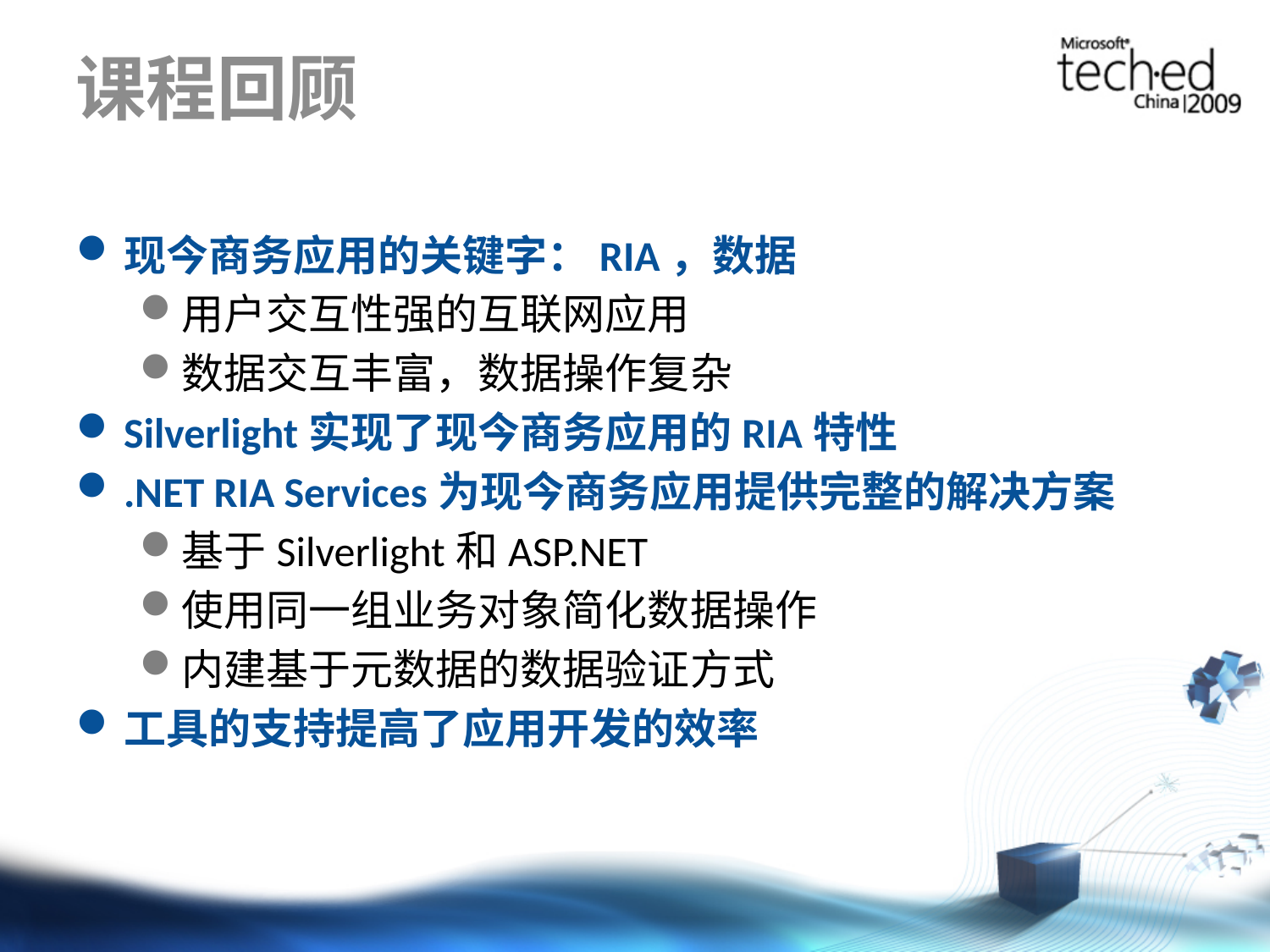

# 课程回顾
现今商务应用的关键字：RIA，数据
用户交互性强的互联网应用
数据交互丰富，数据操作复杂
Silverlight实现了现今商务应用的RIA特性
.NET RIA Services为现今商务应用提供完整的解决方案
基于Silverlight和ASP.NET
使用同一组业务对象简化数据操作
内建基于元数据的数据验证方式
工具的支持提高了应用开发的效率